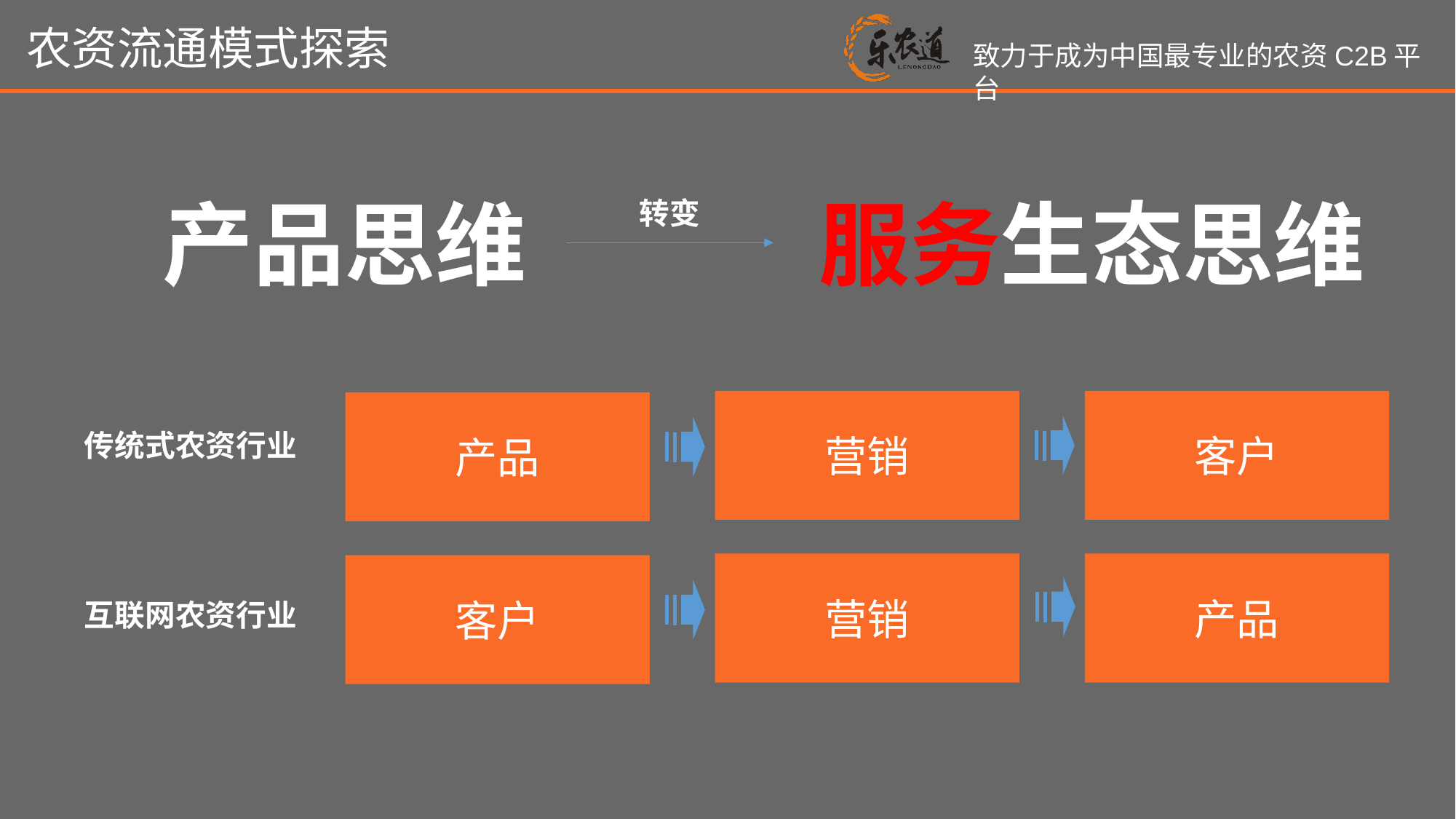

农资流通模式探索
产品思维
服务生态思维
转变
营销
客户
产品

传统式农资行业
营销
产品
客户

互联网农资行业